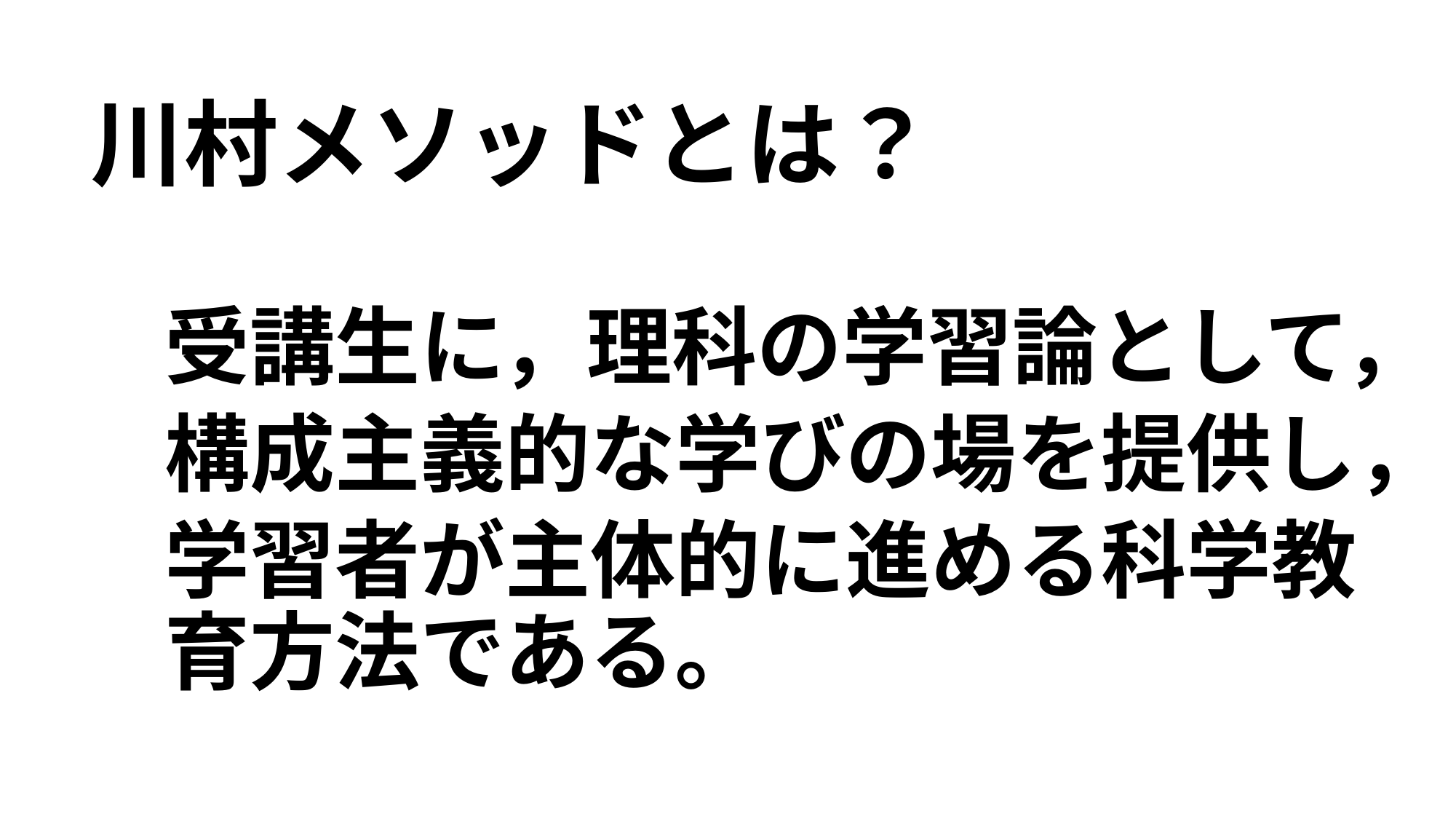

川村メソッドとは？

受講生に，理科の学習論として，
構成主義的な学びの場を提供し，
学習者が主体的に進める科学教育方法である。